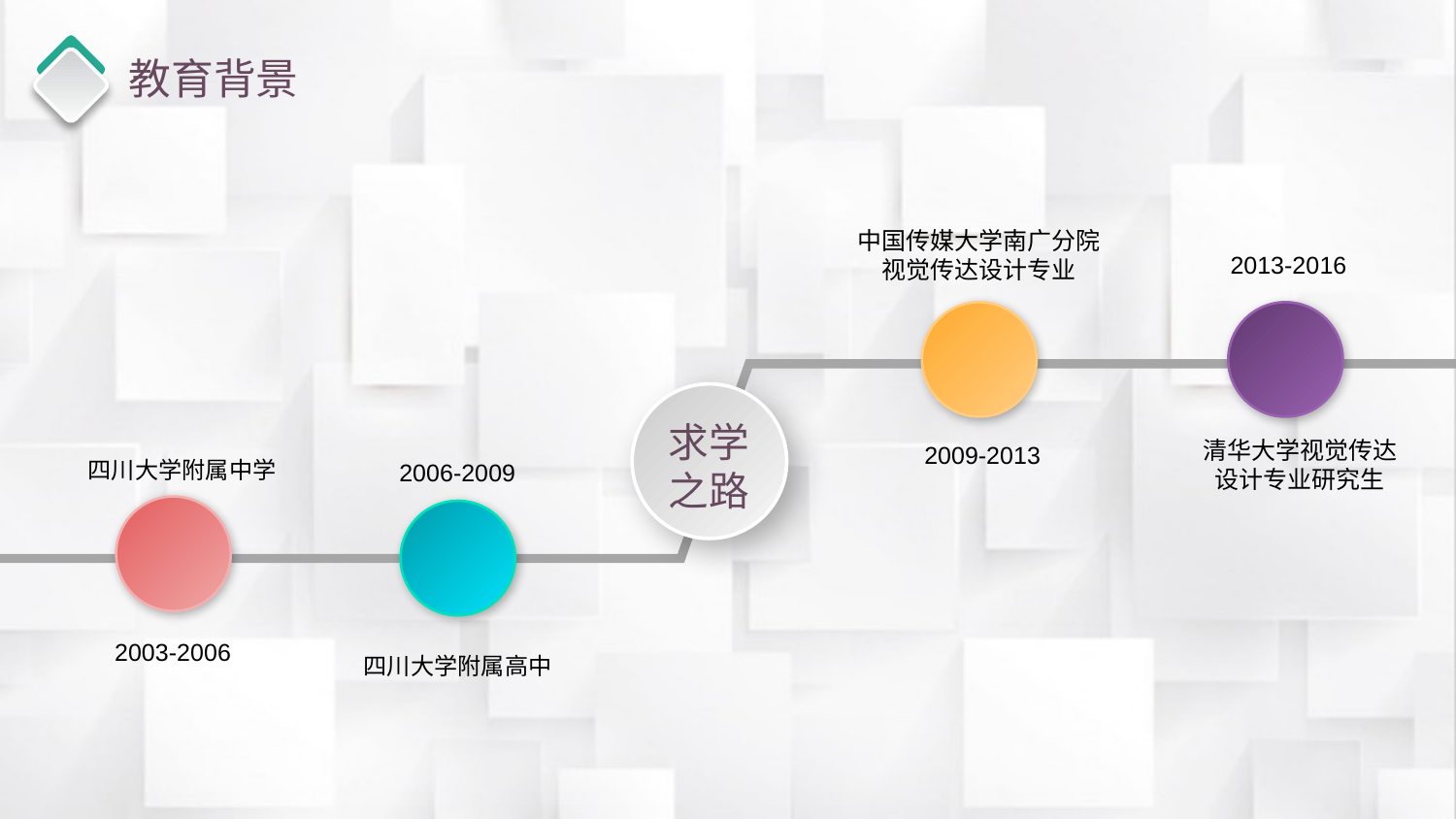

教育背景

中国传媒大学南广分院
视觉传达设计专业
2013-2016

求学
之路
清华大学视觉传达
设计专业研究生
四川大学附属中学
2009-2013
2006-2009

四川大学附属高中
2003-2006